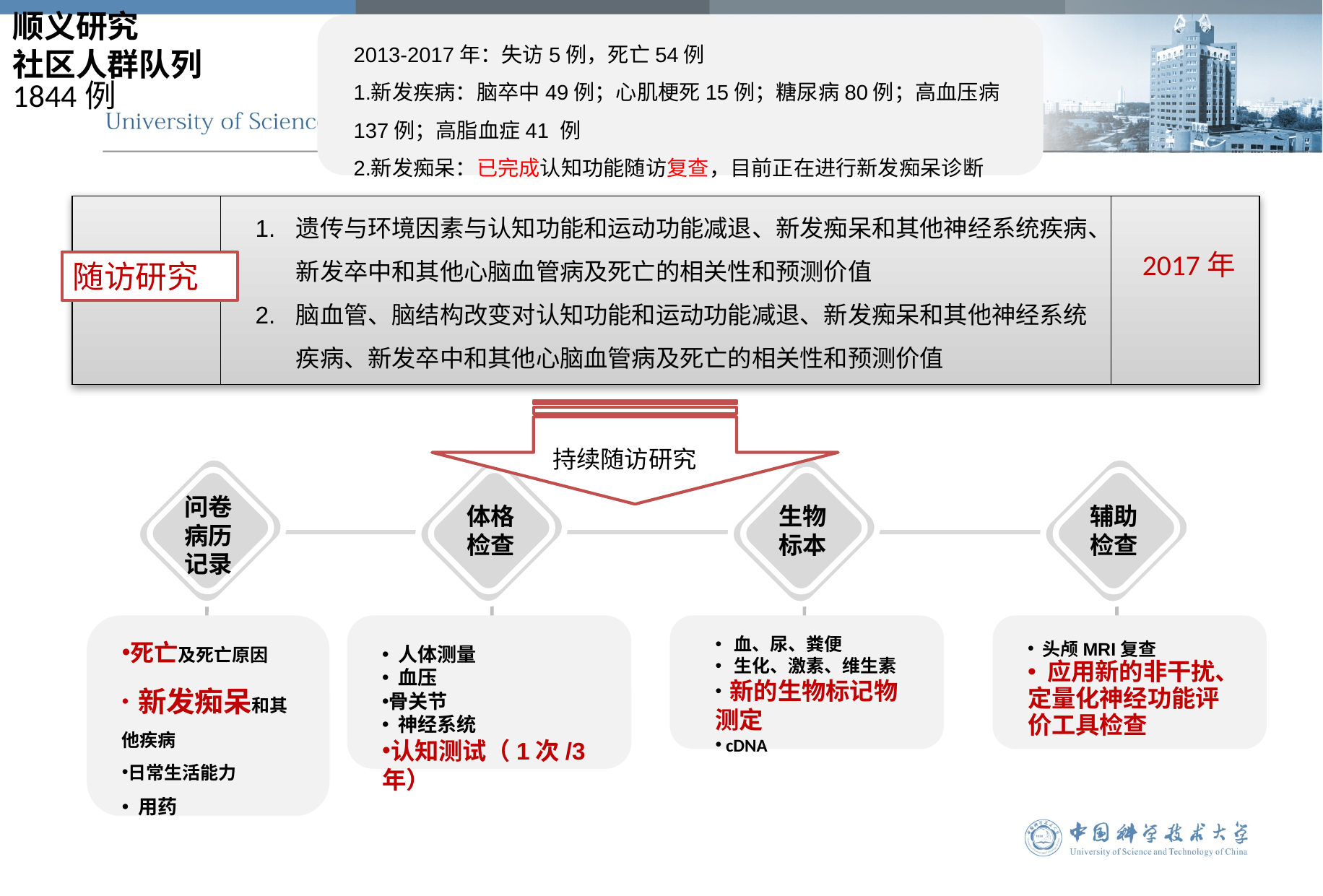

顺义研究
社区人群队列

2013-2017年：失访5例，死亡54例
新发疾病：脑卒中49例；心肌梗死15例；糖尿病80例；高血压病 137例；高脂血症41 例
新发痴呆：已完成认知功能随访复查，目前正在进行新发痴呆诊断
1844例

遗传与环境因素与认知功能和运动功能减退、新发痴呆和其他神经系统疾病、新发卒中和其他心脑血管病及死亡的相关性和预测价值
脑血管、脑结构改变对认知功能和运动功能减退、新发痴呆和其他神经系统疾病、新发卒中和其他心脑血管病及死亡的相关性和预测价值

随访研究
2017年

持续随访研究

问卷病历记录
体格
检查
生物
标本
辅助
检查

死亡及死亡原因
 新发痴呆和其他疾病
日常生活能力
 用药

  血、尿、粪便
  生化、激素、维生素
 新的生物标记物测定
 cDNA
 头颅MRI复查
 应用新的非干扰、定量化神经功能评价工具检查

 人体测量
 血压
骨关节
 神经系统
认知测试（1次/3年）